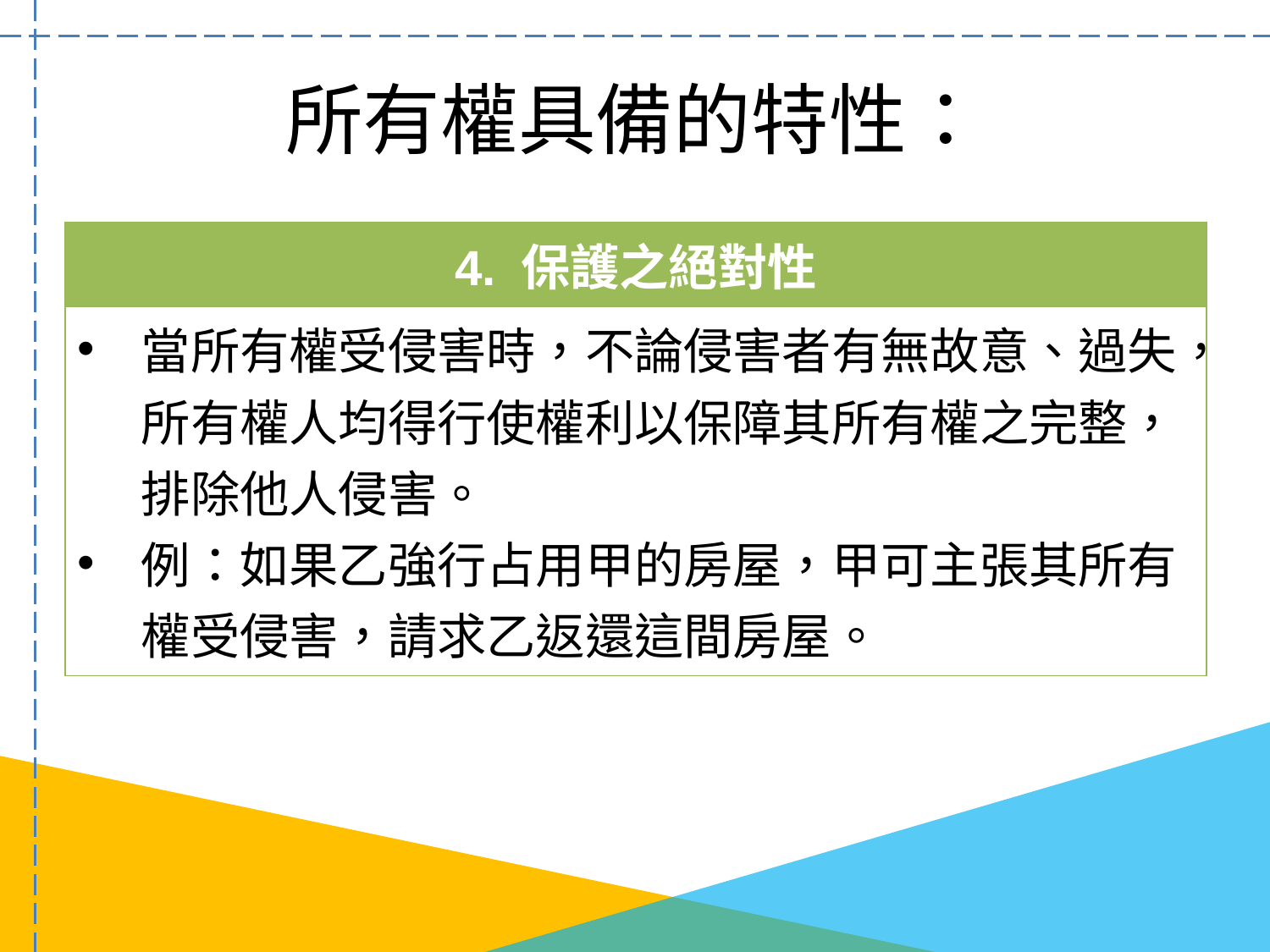

# 所有權具備的特性：
| 4. 保護之絕對性 |
| --- |
| 當所有權受侵害時，不論侵害者有無故意、過失，所有權人均得行使權利以保障其所有權之完整，排除他人侵害。 例：如果乙強行占用甲的房屋，甲可主張其所有權受侵害，請求乙返還這間房屋。 |